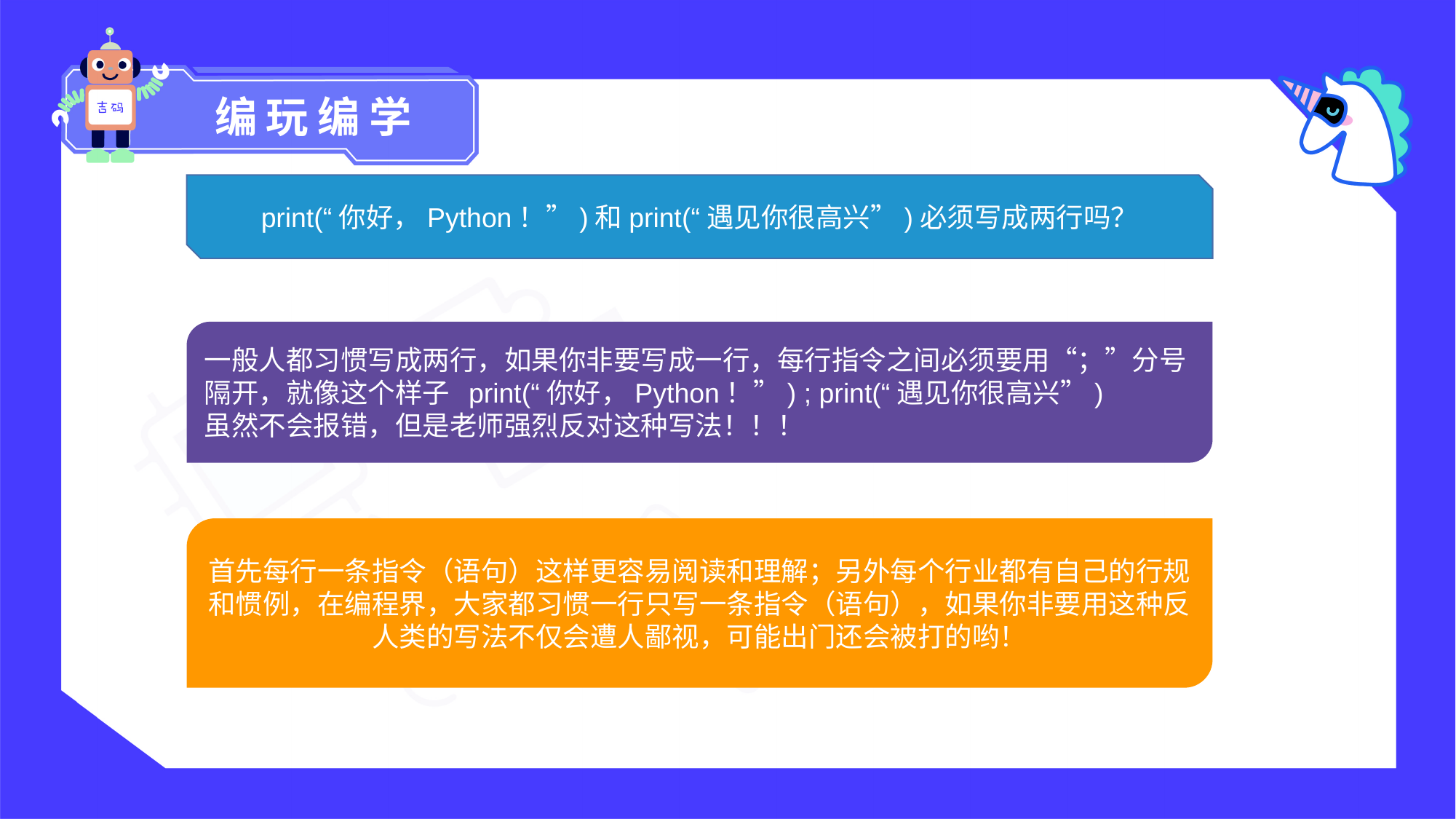

编玩编学
print(“你好，Python！”)和print(“遇见你很高兴”)必须写成两行吗？

一般人都习惯写成两行，如果你非要写成一行，每行指令之间必须要用“；”分号隔开，就像这个样子  print(“你好，Python！”) ; print(“遇见你很高兴”)
虽然不会报错，但是老师强烈反对这种写法！！！
首先每行一条指令（语句）这样更容易阅读和理解；另外每个行业都有自己的行规和惯例，在编程界，大家都习惯一行只写一条指令（语句），如果你非要用这种反人类的写法不仅会遭人鄙视，可能出门还会被打的哟！